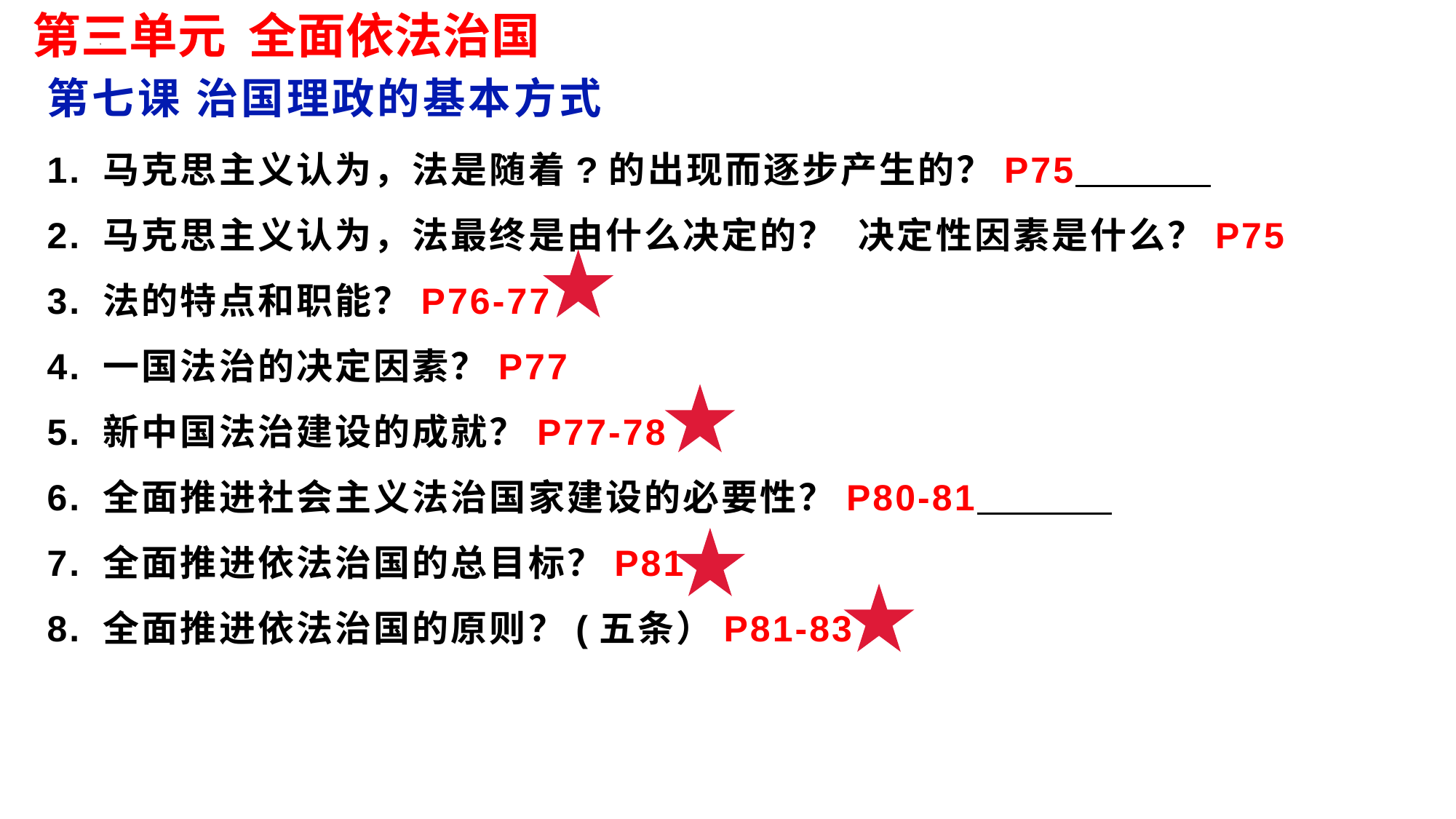

第三单元  全面依法治国
第七课 治国理政的基本方式
1. 马克思主义认为，法是随着?的出现而逐步产生的？P75
2. 马克思主义认为，法最终是由什么决定的？  决定性因素是什么？P75
3. 法的特点和职能？P76-77
4. 一国法治的决定因素？P77
5. 新中国法治建设的成就？P77-78
6. 全面推进社会主义法治国家建设的必要性？P80-81
7. 全面推进依法治国的总目标？P81
8. 全面推进依法治国的原则？(五条）P81-83